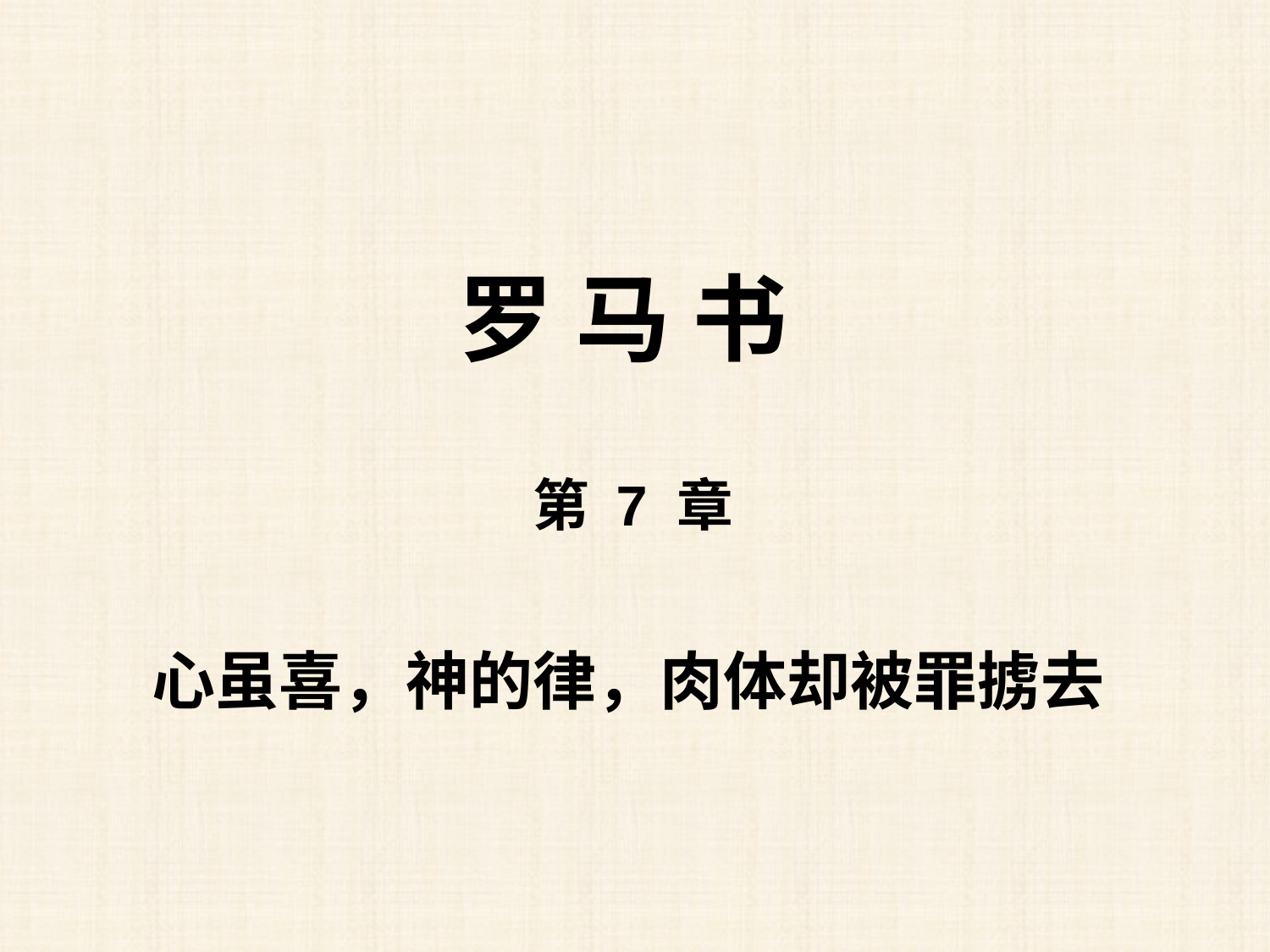

罗 马 书
第 7 章
心虽喜，神的律，肉体却被罪掳去